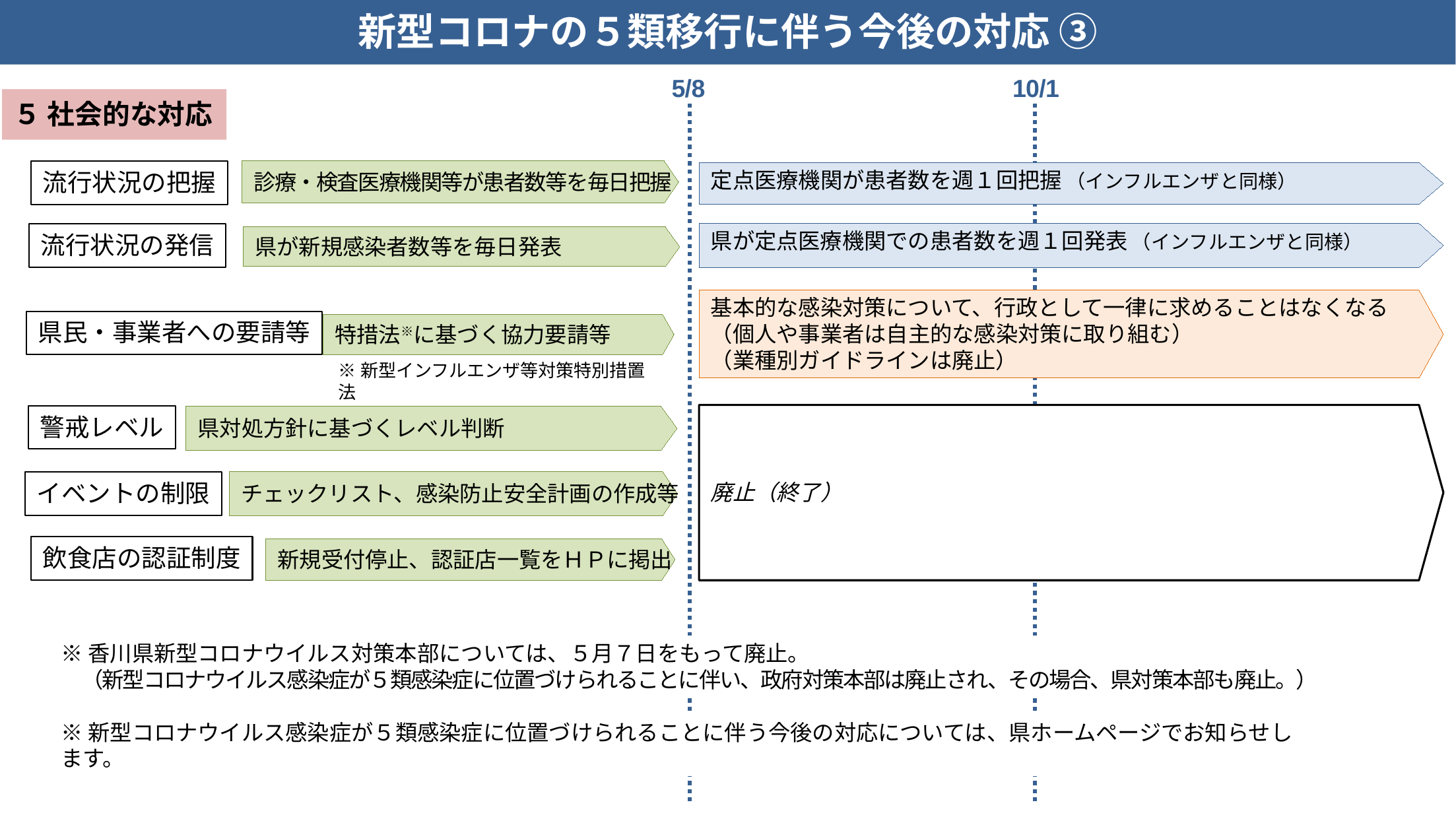

新型コロナの５類移行に伴う今後の対応 ③
5/8　　　　　　　　　　　　 10/1
５ 社会的な対応
流行状況の把握
診療・検査医療機関等が患者数等を毎日把握
定点医療機関が患者数を週１回把握 （インフルエンザと同様）
県が定点医療機関での患者数を週１回発表 （インフルエンザと同様）
流行状況の発信
県が新規感染者数等を毎日発表
基本的な感染対策について、行政として一律に求めることはなくなる
（個人や事業者は自主的な感染対策に取り組む）
（業種別ガイドラインは廃止）
県民・事業者への要請等
特措法※に基づく協力要請等
※新型インフルエンザ等対策特別措置法
廃止（終了）
警戒レベル
県対処方針に基づくレベル判断
チェックリスト、感染防止安全計画の作成等
イベントの制限
飲食店の認証制度
新規受付停止、認証店一覧をＨＰに掲出
※香川県新型コロナウイルス対策本部については、５月７日をもって廃止。
　（新型コロナウイルス感染症が５類感染症に位置づけられることに伴い、政府対策本部は廃止され、その場合、県対策本部も廃止。）
※新型コロナウイルス感染症が５類感染症に位置づけられることに伴う今後の対応については、県ホームページでお知らせします。